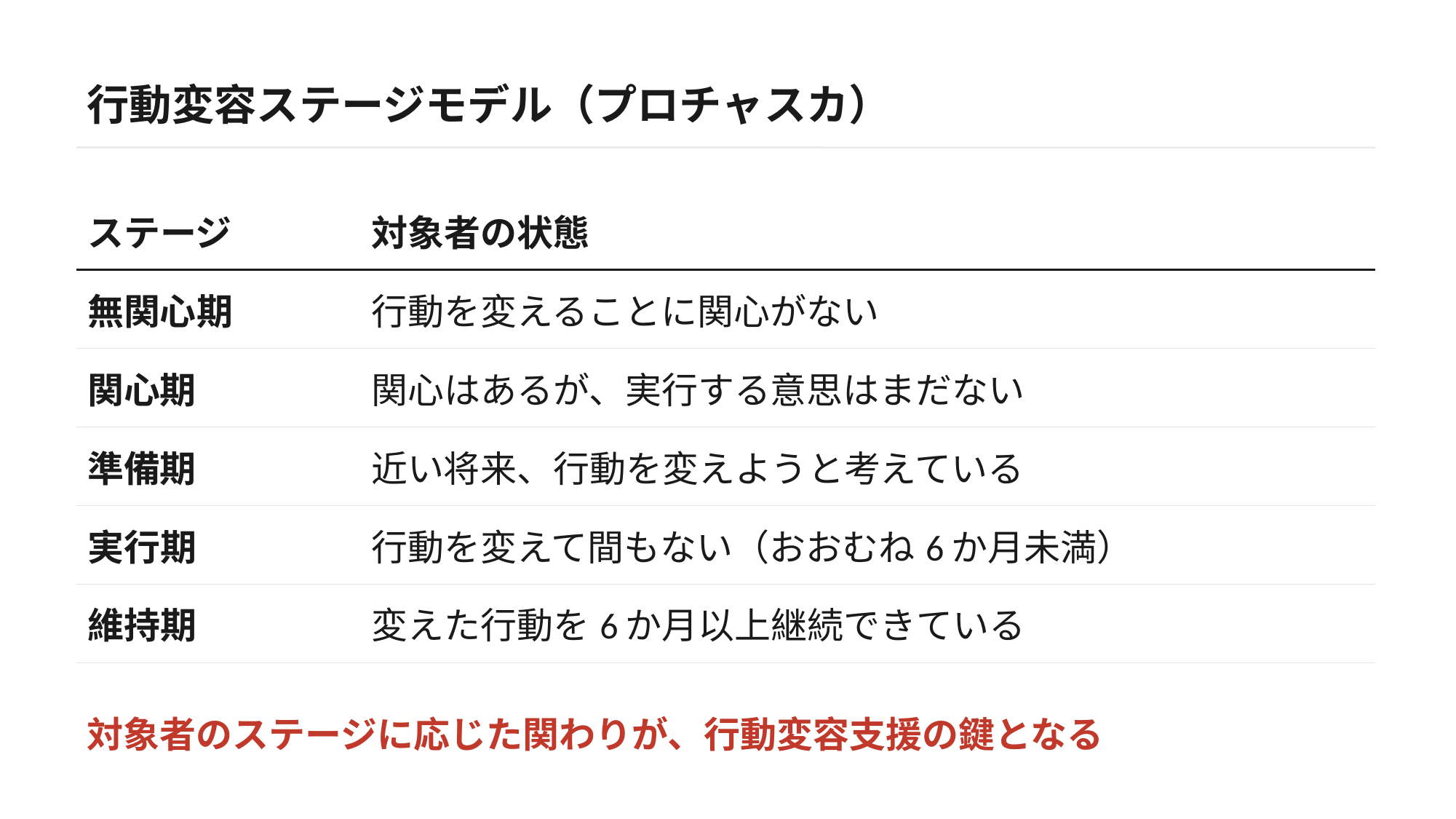

行動変容ステージモデル（プロチャスカ）

| ステージ | 対象者の状態 |
| --- | --- |
| 無関心期 | 行動を変えることに関心がない |
| 関心期 | 関心はあるが、実行する意思はまだない |
| 準備期 | 近い将来、行動を変えようと考えている |
| 実行期 | 行動を変えて間もない（おおむね6か月未満） |
| 維持期 | 変えた行動を6か月以上継続できている |
対象者のステージに応じた関わりが、行動変容支援の鍵となる